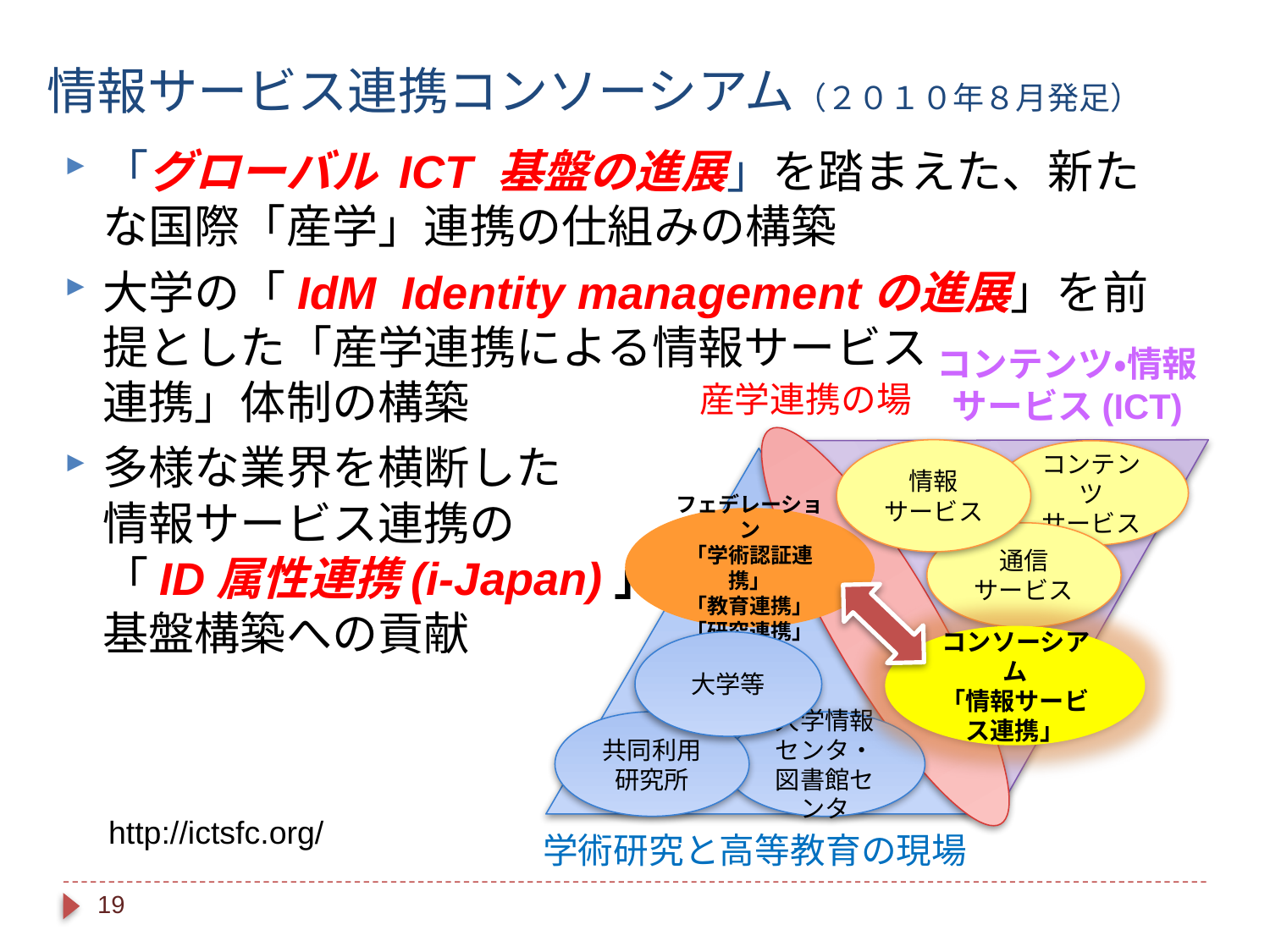

情報サービス連携コンソーシアム（２０１０年８月発足）
「グローバル ICT 基盤の進展」を踏まえた、新たな国際「産学」連携の仕組みの構築
大学の「IdM  Identity managementの進展」を前提とした「産学連携による情報サービス
連携」体制の構築
多様な業界を横断した
情報サービス連携の
「ID属性連携(i-Japan)」
基盤構築への貢献

コンテンツ・情報
サービス(ICT)

産学連携の場

情報
サービス
コンテンツ
サービス

フェデレーション
「学術認証連携」
「教育連携」
「研究連携」
通信
サービス

コンソーシアム
「情報サービス連携」
大学等
共同利用
研究所
大学情報センタ・図書館センタ
http://ictsfc.org/
学術研究と高等教育の現場
19